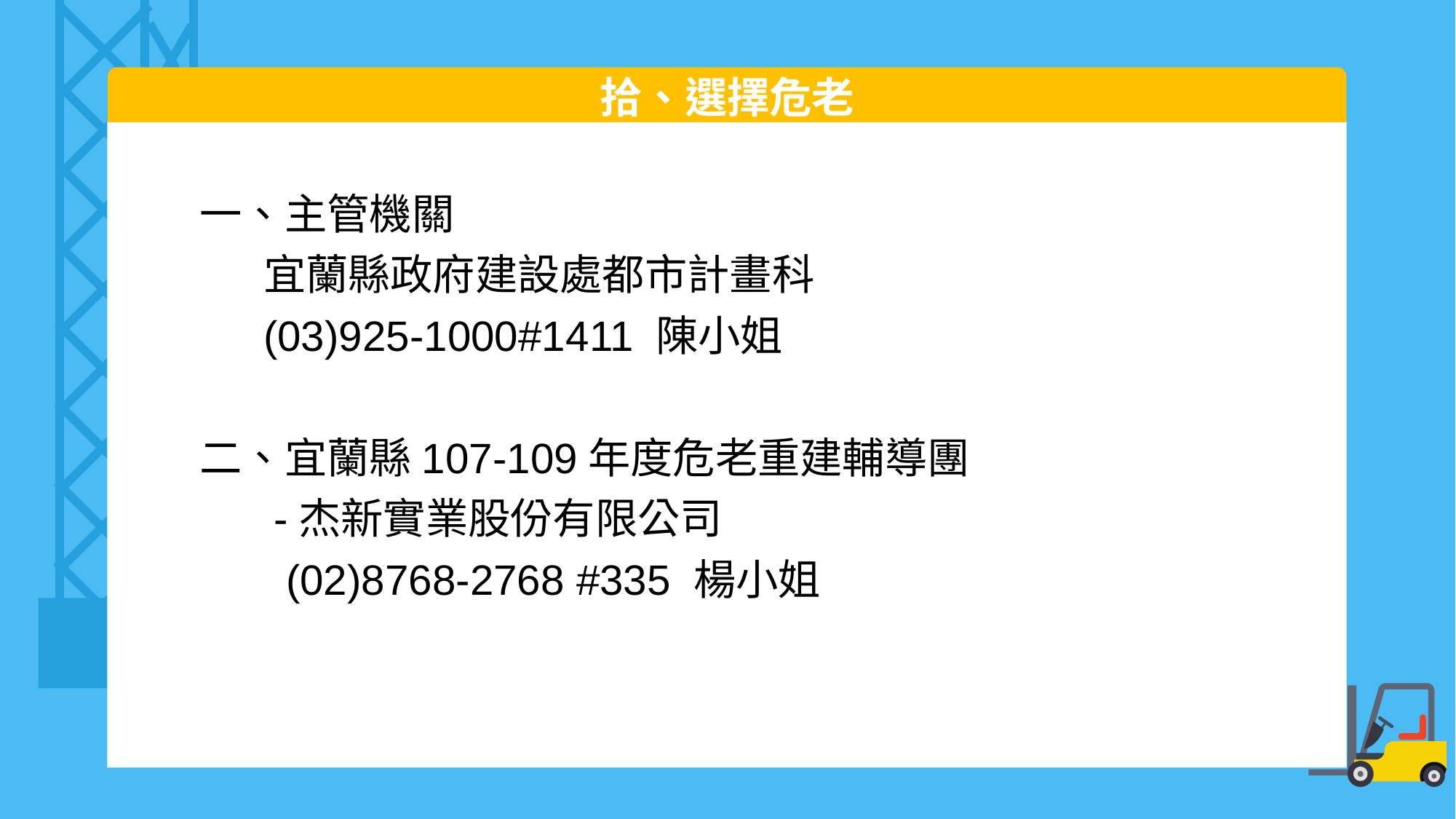

拾、選擇危老

一、主管機關
宜蘭縣政府建設處都市計畫科
(03)925-1000#1411 陳小姐

二、宜蘭縣107-109年度危老重建輔導團
-杰新實業股份有限公司
 (02)8768-2768 #335 楊小姐